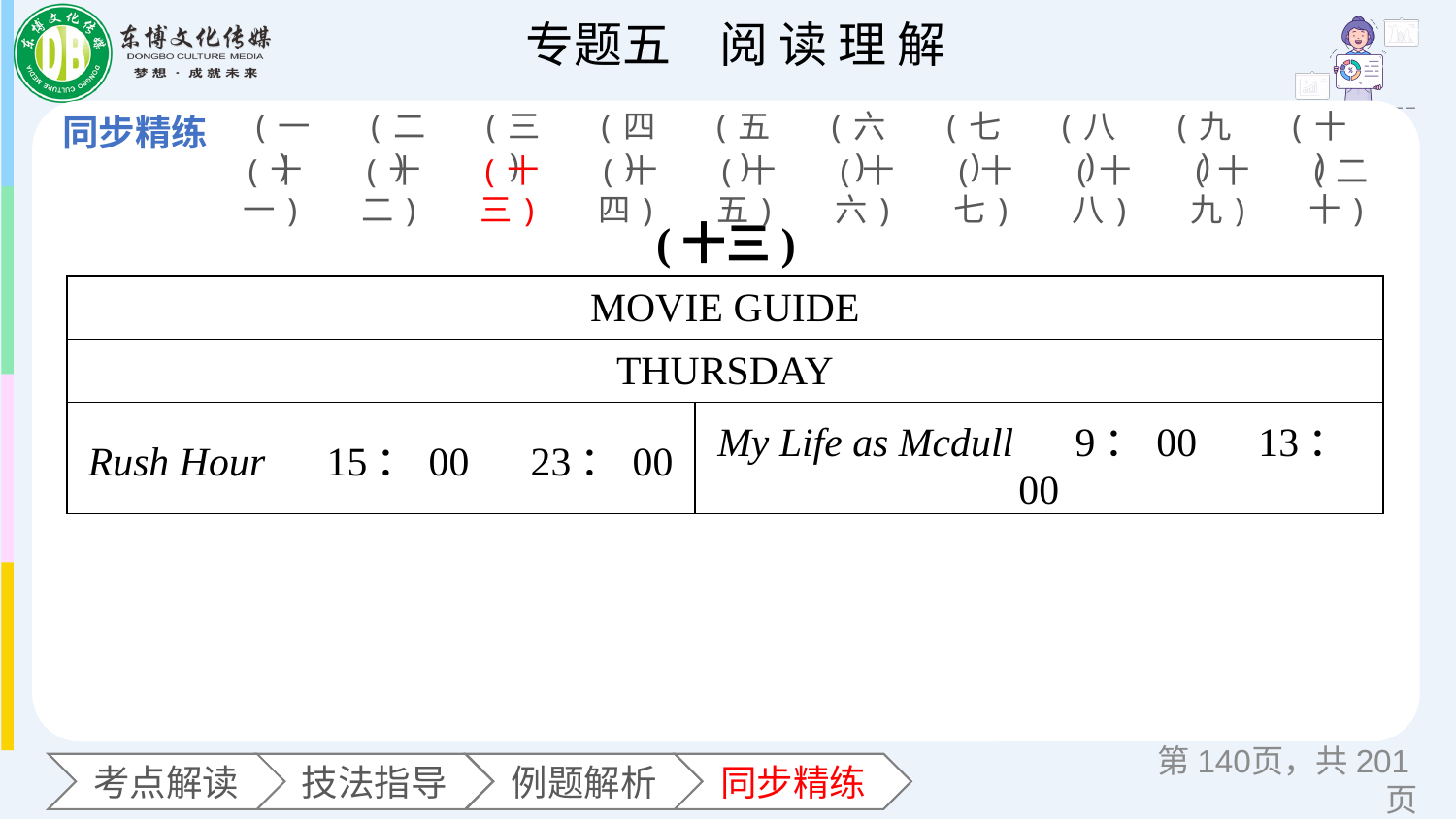

(一)
(二)
(三)
(四)
(五)
(六)
(七)
(八)
(九)
(十)
(十一)
(十二)
(十三)
(十四)
(十五)
(十六)
(十七)
(十八)
(十九)
(二十)
(十三)
| MOVIE GUIDE |  |
| --- | --- |
| THURSDAY |  |
| Rush Hour　15：00　23：00 | My Life as Mcdull　9：00　13：00 |
第140页，共201页